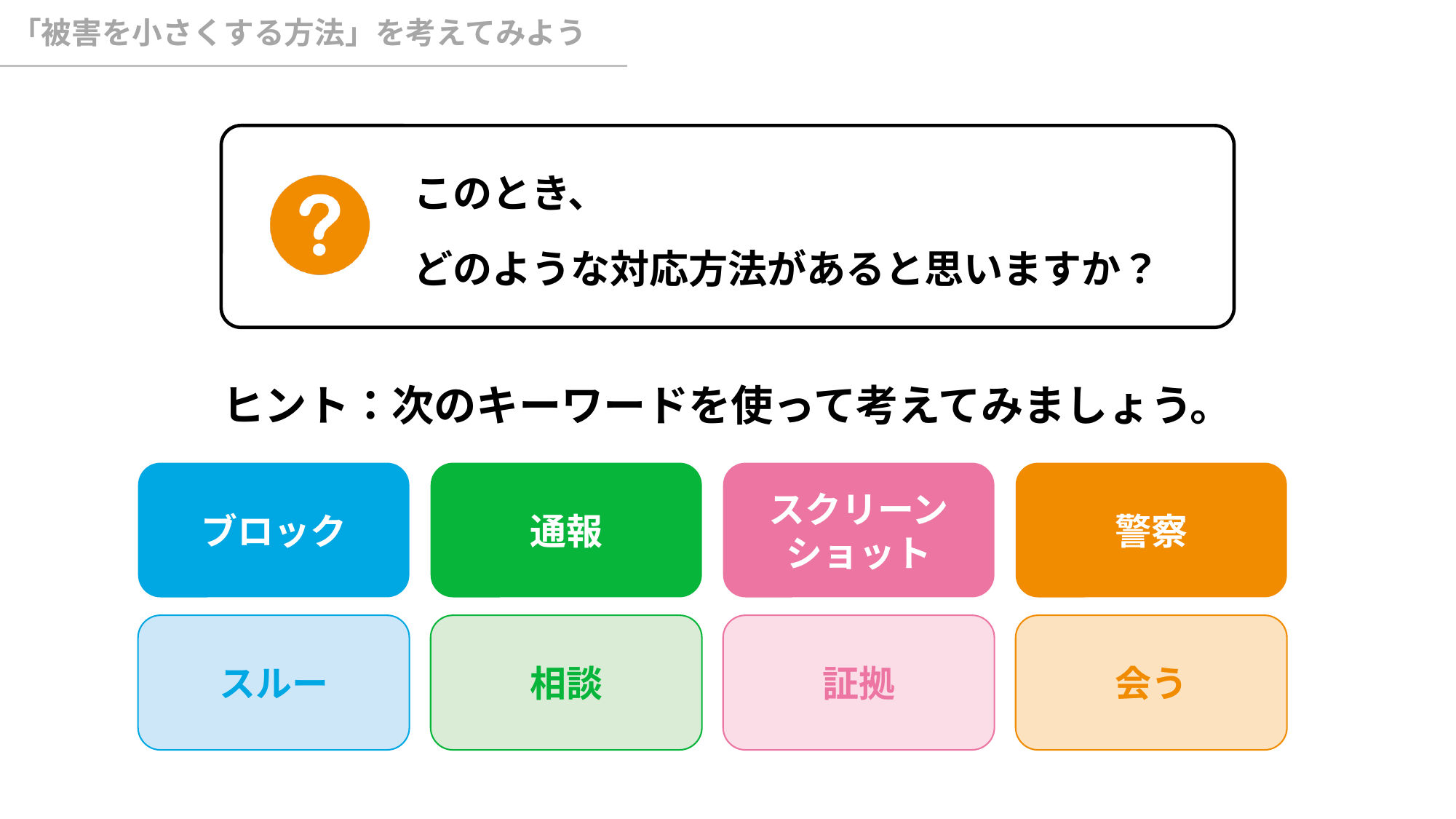

# 「被害を小さくする方法」を考えてみよう

このとき、
どのような対応方法があると思いますか？
ヒント：次のキーワードを使って考えてみましょう。
ブロック
通報
スクリーン
ショット
警察
スルー
相談
証拠
会う